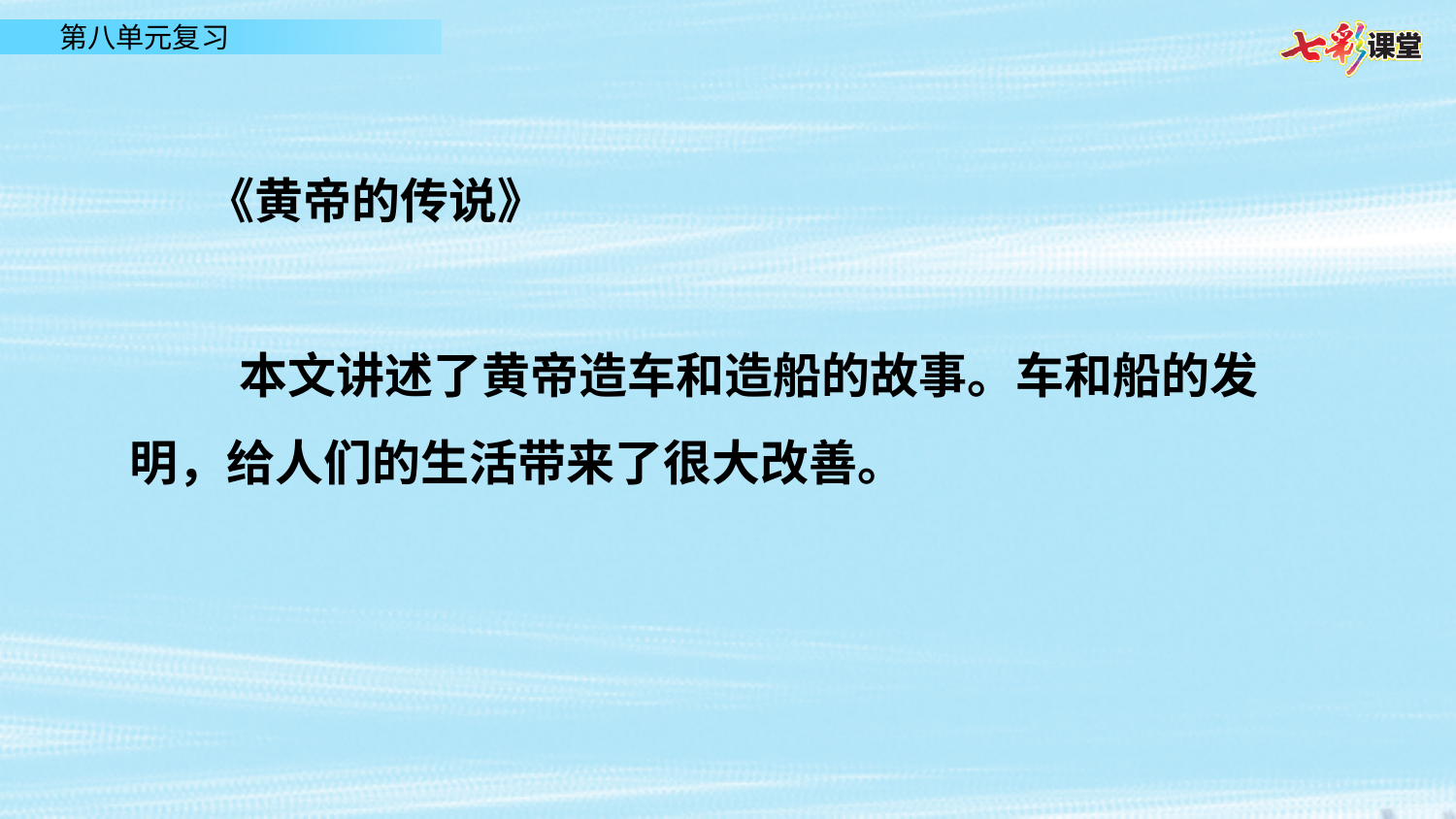

《黄帝的传说》

         本文讲述了黄帝造车和造船的故事。车和船的发明，给人们的生活带来了很大改善。